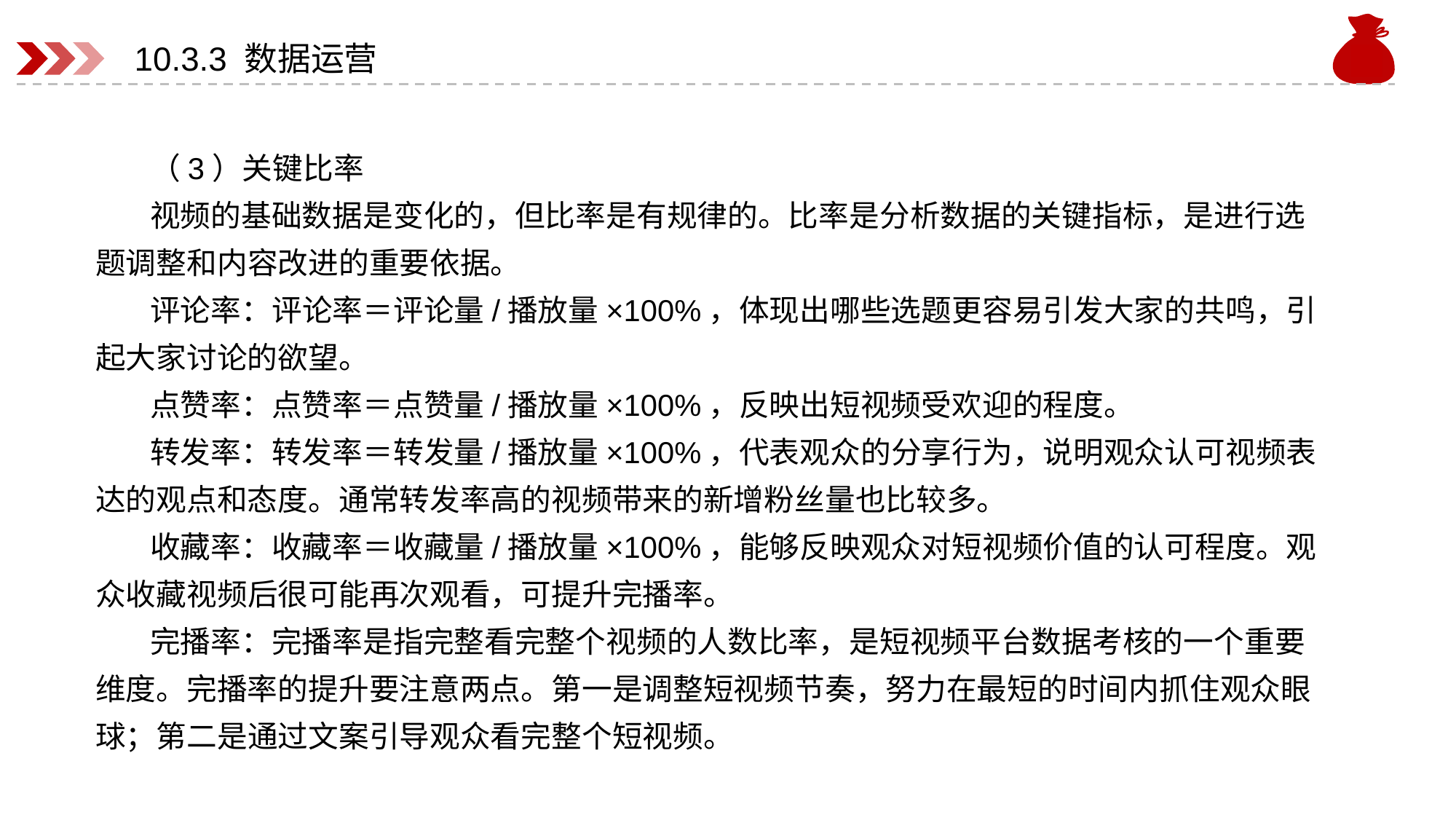

# 10.3.3 数据运营
26
（3）关键比率
视频的基础数据是变化的，但比率是有规律的。比率是分析数据的关键指标，是进行选题调整和内容改进的重要依据。
评论率：评论率＝评论量/播放量×100%，体现出哪些选题更容易引发大家的共鸣，引起大家讨论的欲望。
点赞率：点赞率＝点赞量/播放量×100%，反映出短视频受欢迎的程度。
转发率：转发率＝转发量/播放量×100%，代表观众的分享行为，说明观众认可视频表达的观点和态度。通常转发率高的视频带来的新增粉丝量也比较多。
收藏率：收藏率＝收藏量/播放量×100%，能够反映观众对短视频价值的认可程度。观众收藏视频后很可能再次观看，可提升完播率。
完播率：完播率是指完整看完整个视频的人数比率，是短视频平台数据考核的一个重要维度。完播率的提升要注意两点。第一是调整短视频节奏，努力在最短的时间内抓住观众眼球；第二是通过文案引导观众看完整个短视频。